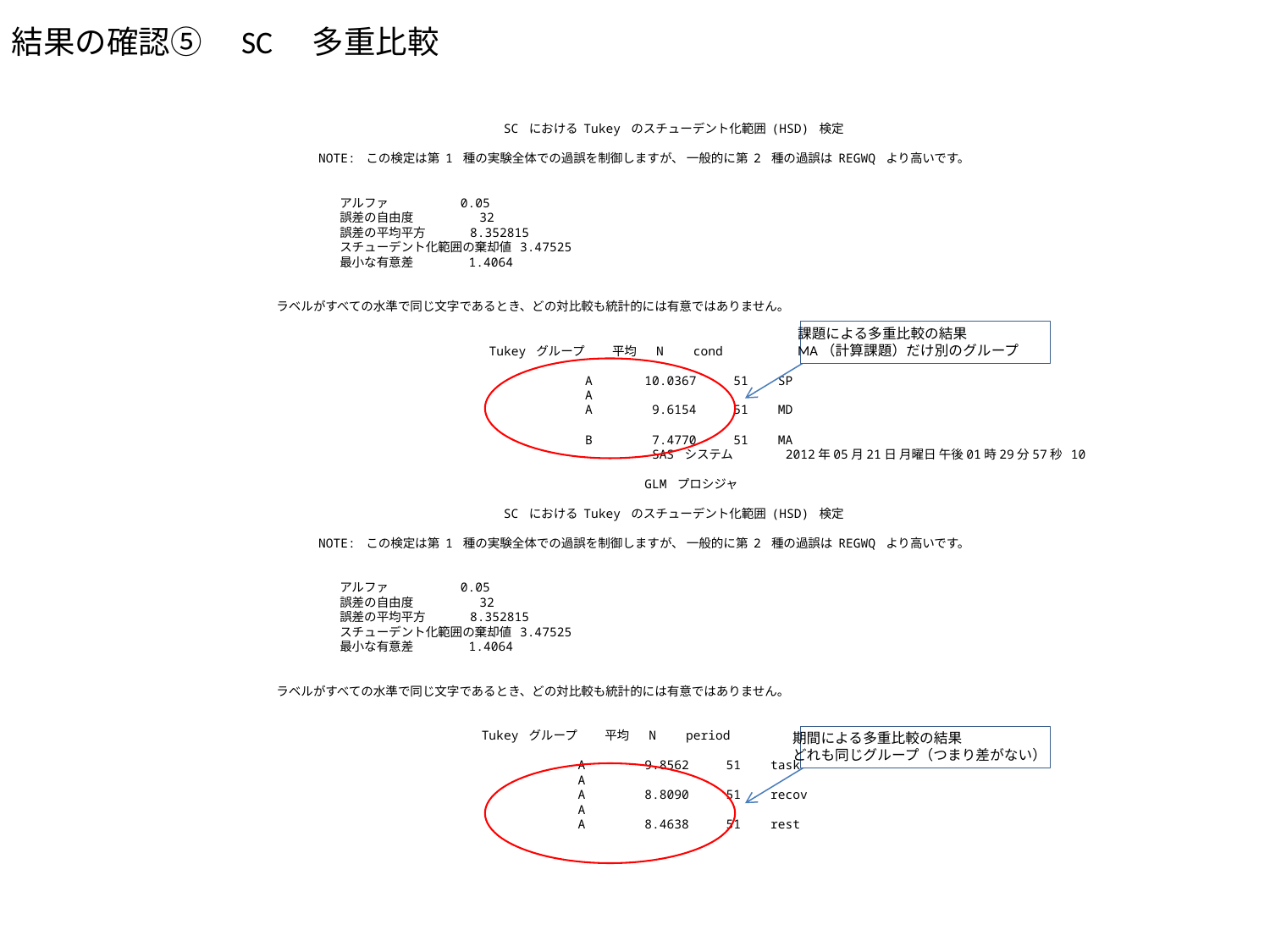

結果の確認⑤　SC　多重比較

                                        SC における Tukey のスチューデント化範囲 (HSD) 検定

               NOTE: この検定は第 1 種の実験全体での過誤を制御しますが、 一般的に第 2 種の過誤は REGWQ より高いです。

                                               アルファ                         0.05
                                               誤差の自由度                       32
                                               誤差の平均平方               8.352815
                                               スチューデント化範囲の棄却値  3.47525
                                               最小な有意差                   1.4064

                        ラベルがすべての水準で同じ文字であるとき、どの対比較も統計的には有意ではありません。

                                      Tukey グループ          平均      N    cond

                                                   A       10.0367     51    SP
                                                   A
                                                   A        9.6154     51    MD

                                                   B        7.4770     51    MA
                                                            SAS システム                  2012年05月21日 月曜日 午後01時29分57秒  10

                                                           GLM プロシジャ

                                        SC における Tukey のスチューデント化範囲 (HSD) 検定

               NOTE: この検定は第 1 種の実験全体での過誤を制御しますが、 一般的に第 2 種の過誤は REGWQ より高いです。

                                               アルファ                         0.05
                                               誤差の自由度                       32
                                               誤差の平均平方               8.352815
                                               スチューデント化範囲の棄却値  3.47525
                                               最小な有意差                   1.4064

                        ラベルがすべての水準で同じ文字であるとき、どの対比較も統計的には有意ではありません。

                                     Tukey グループ          平均      N    period

                                                  A        9.8562     51    task
                                                  A
                                                  A        8.8090     51    recov
                                                  A
                                                  A        8.4638     51    rest
課題による多重比較の結果
MA（計算課題）だけ別のグループ

期間による多重比較の結果
どれも同じグループ（つまり差がない）